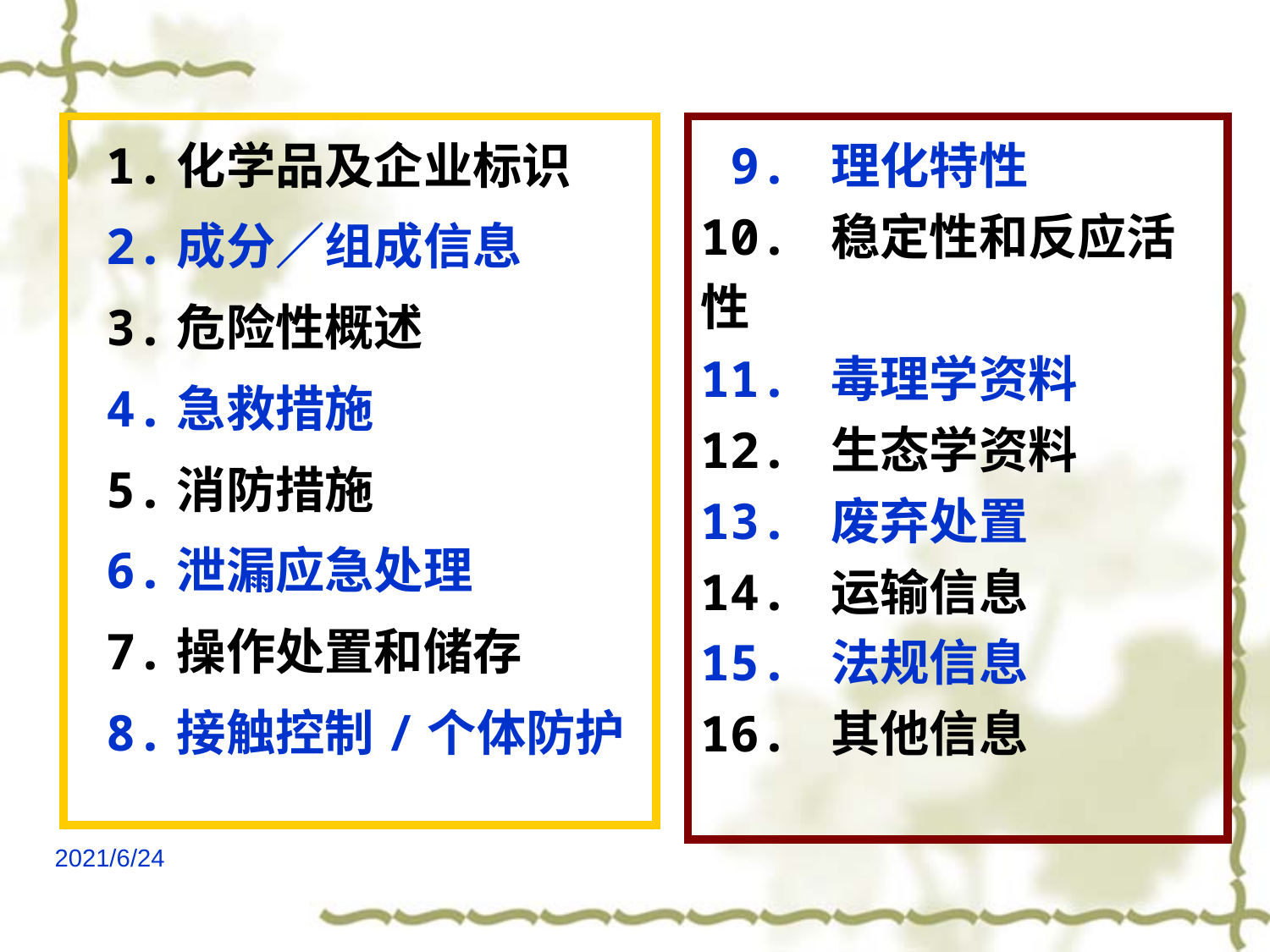

1.化学品及企业标识
 2.成分／组成信息
 3.危险性概述
 4.急救措施
 5.消防措施
 6.泄漏应急处理
 7.操作处置和储存
 8.接触控制/个体防护

 9. 理化特性
10. 稳定性和反应活性
11. 毒理学资料
12. 生态学资料
13. 废弃处置
14. 运输信息
15. 法规信息
16. 其他信息

2021/6/24